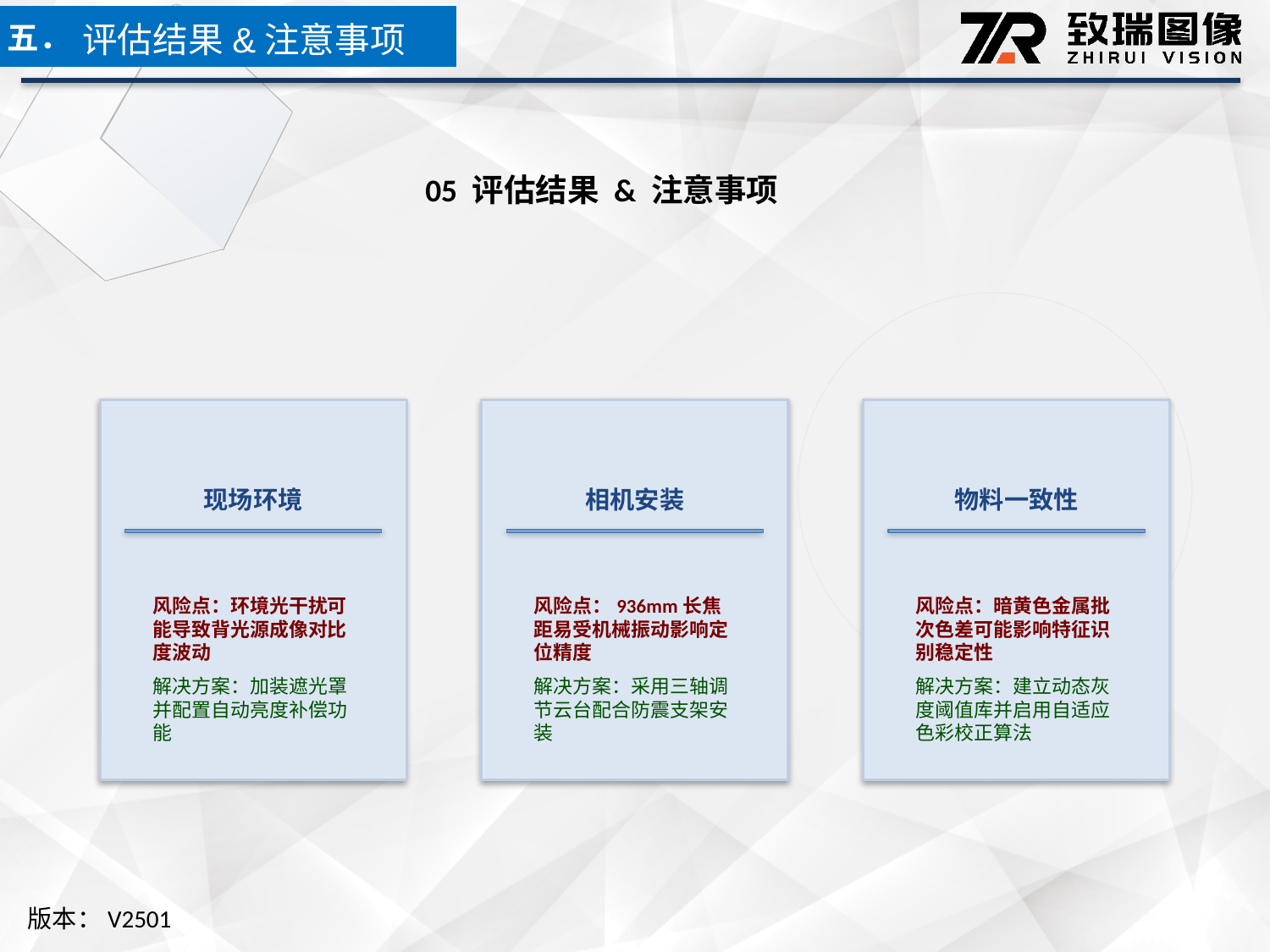

五．
评估结果&注意事项

05 评估结果 & 注意事项

现场环境

相机安装

物料一致性

风险点：环境光干扰可能导致背光源成像对比度波动
解决方案：加装遮光罩并配置自动亮度补偿功能

风险点：936mm长焦距易受机械振动影响定位精度
解决方案：采用三轴调节云台配合防震支架安装

风险点：暗黄色金属批次色差可能影响特征识别稳定性
解决方案：建立动态灰度阈值库并启用自适应色彩校正算法